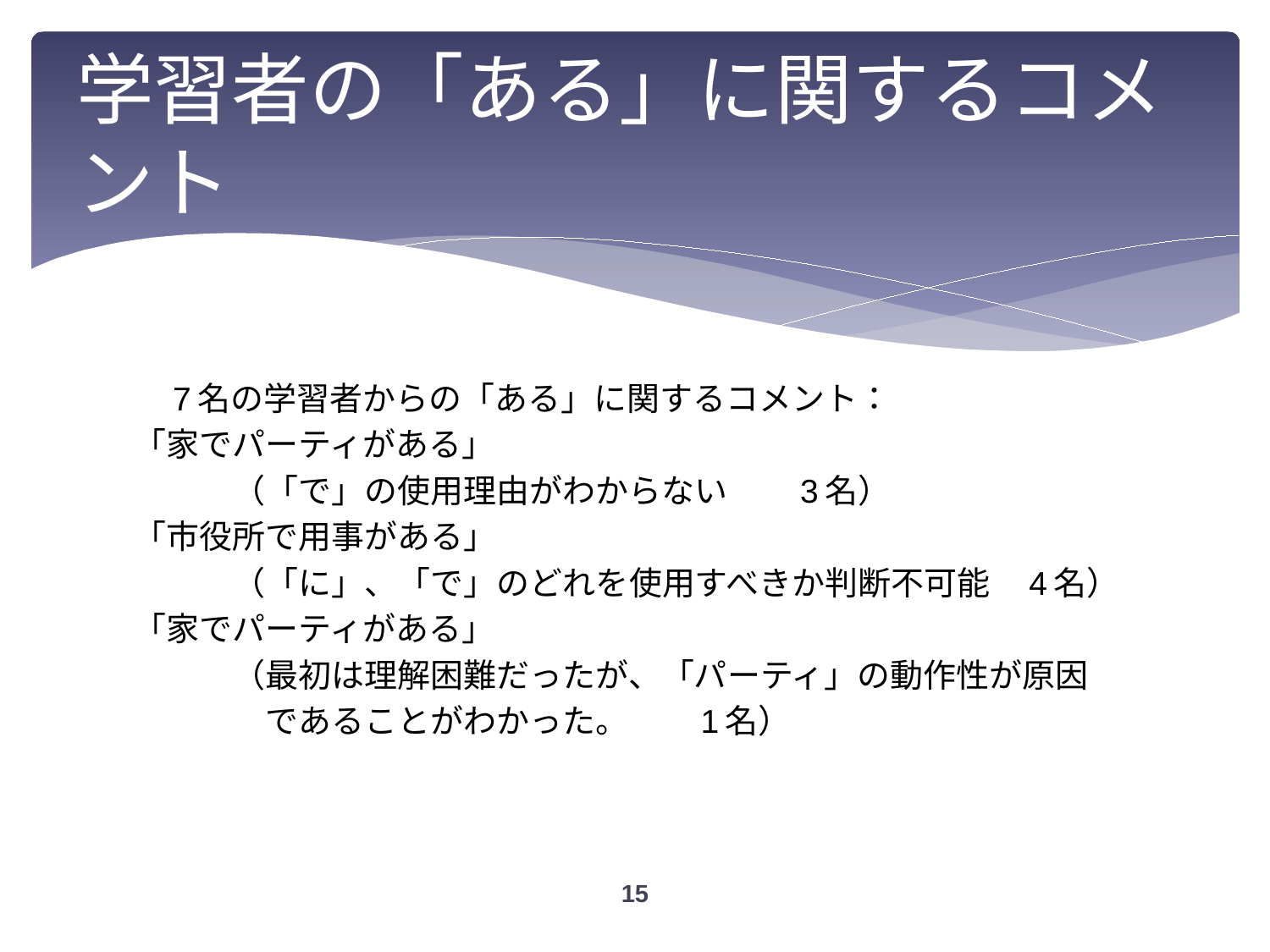

# 学習者の「ある」に関するコメント
　7名の学習者からの「ある」に関するコメント：
「家でパーティがある」
　　　（「で」の使用理由がわからない　　3名）
「市役所で用事がある」
　　　（「に」、「で」のどれを使用すべきか判断不可能　4名）
「家でパーティがある」
　　　（最初は理解困難だったが、「パーティ」の動作性が原因
　　　　であることがわかった。　　1名）

15